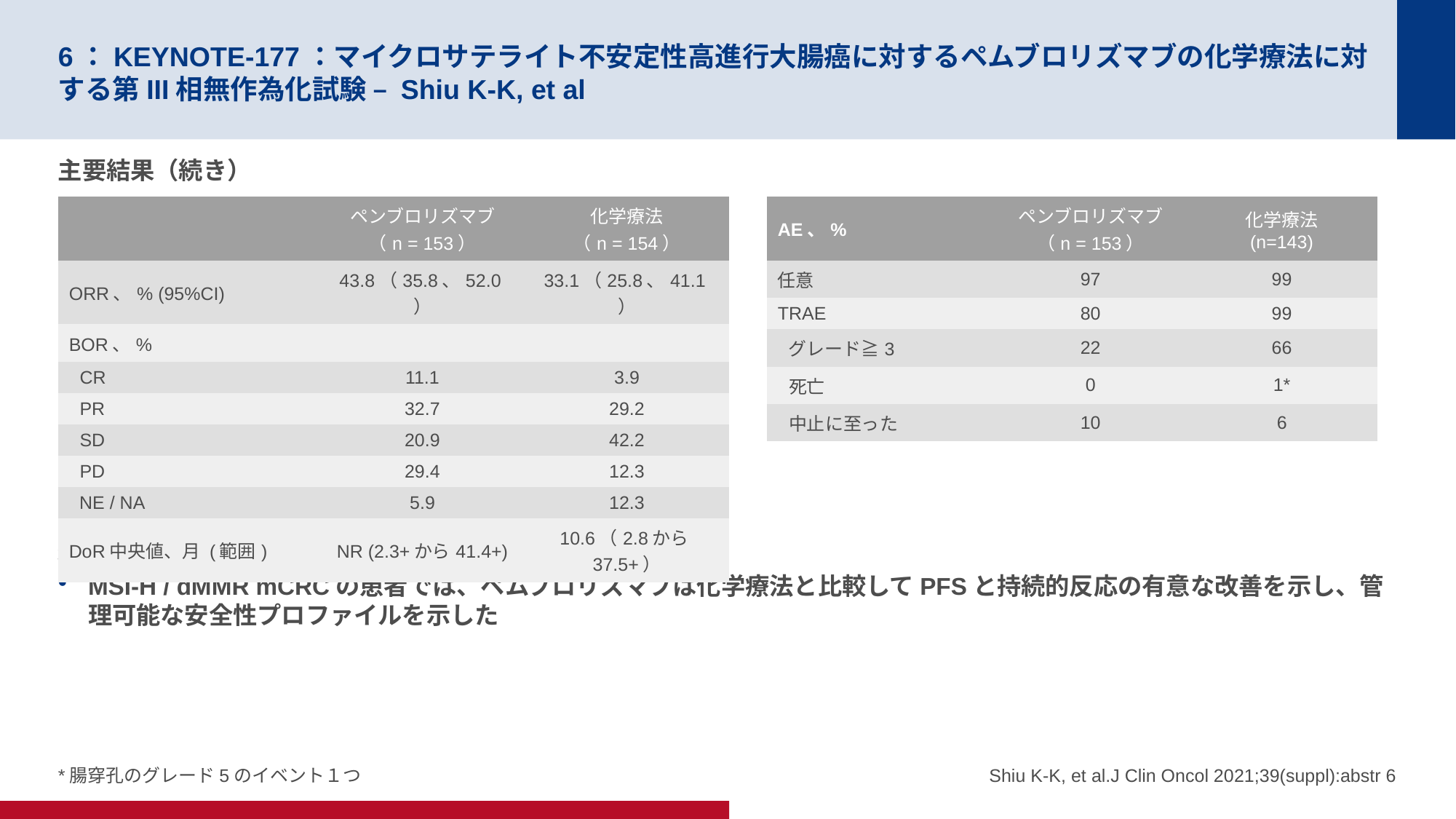

# 6：KEYNOTE-177：マイクロサテライト不安定性高進行大腸癌に対するペムブロリズマブの化学療法に対する第III相無作為化試験 – Shiu K-K, et al
主要結果（続き）
結論
MSI-H / dMMR mCRCの患者では、ペムブロリズマブは化学療法と比較してPFSと持続的反応の有意な改善を示し、管理可能な安全性プロファイルを示した
|  | ペンブロリズマブ （n = 153） | 化学療法 （n = 154） |
| --- | --- | --- |
| ORR、% (95%CI) | 43.8（35.8、52.0） | 33.1（25.8、41.1） |
| BOR、% |  |  |
| CR | 11.1 | 3.9 |
| PR | 32.7 | 29.2 |
| SD | 20.9 | 42.2 |
| PD | 29.4 | 12.3 |
| NE / NA | 5.9 | 12.3 |
| DoR中央値、月 (範囲) | NR (2.3+から41.4+) | 10.6（2.8から37.5+） |
| AE、% | ペンブロリズマブ （n = 153） | 化学療法 (n=143) |
| --- | --- | --- |
| 任意 | 97 | 99 |
| TRAE | 80 | 99 |
| グレード≧3 | 22 | 66 |
| 死亡 | 0 | 1\* |
| 中止に至った | 10 | 6 |
*腸穿孔のグレード5のイベント１つ
Shiu K-K, et al.J Clin Oncol 2021;39(suppl):abstr 6